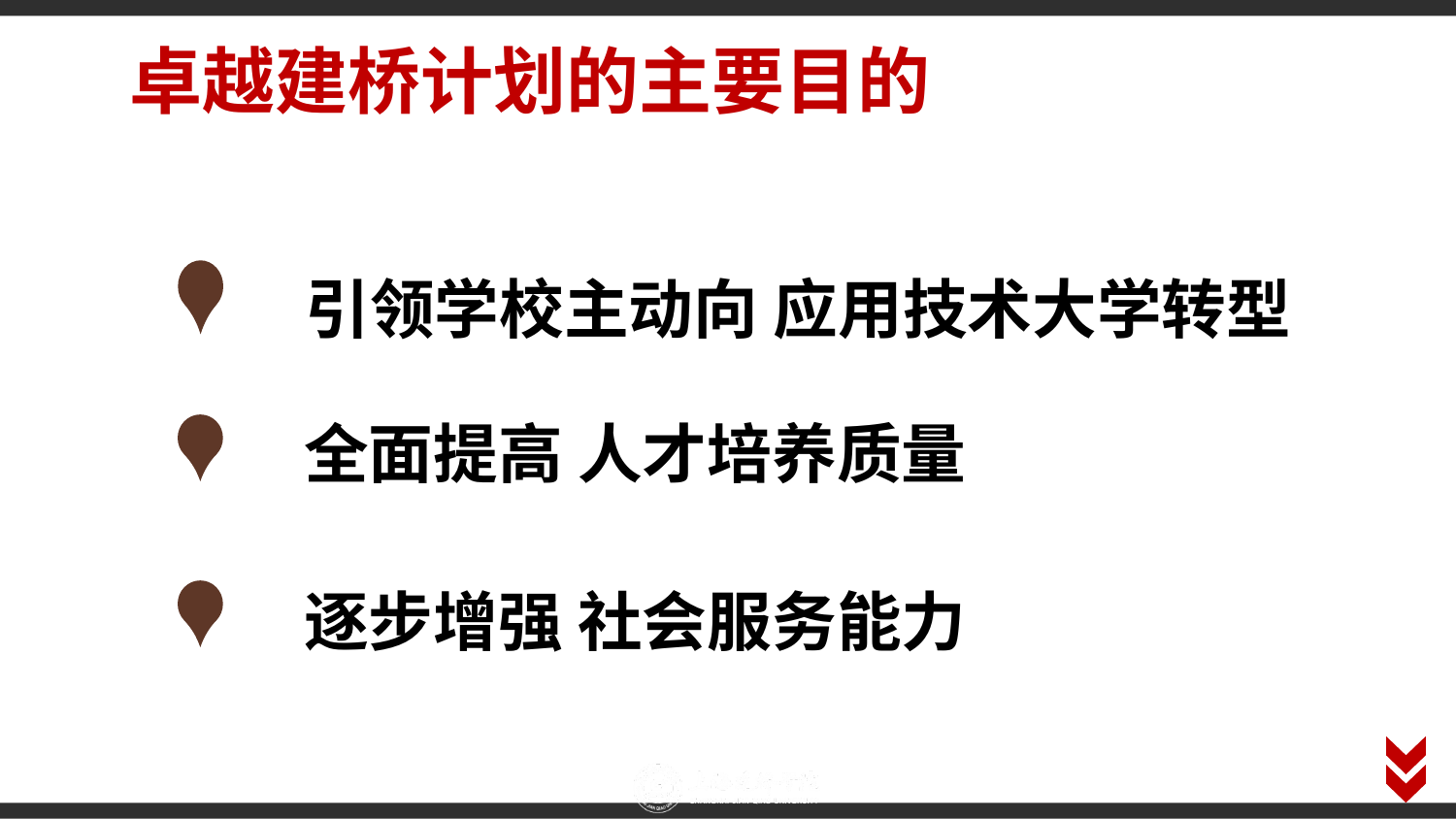

卓越建桥计划的主要目的

引领学校主动向 应用技术大学转型
全面提高 人才培养质量

逐步增强 社会服务能力